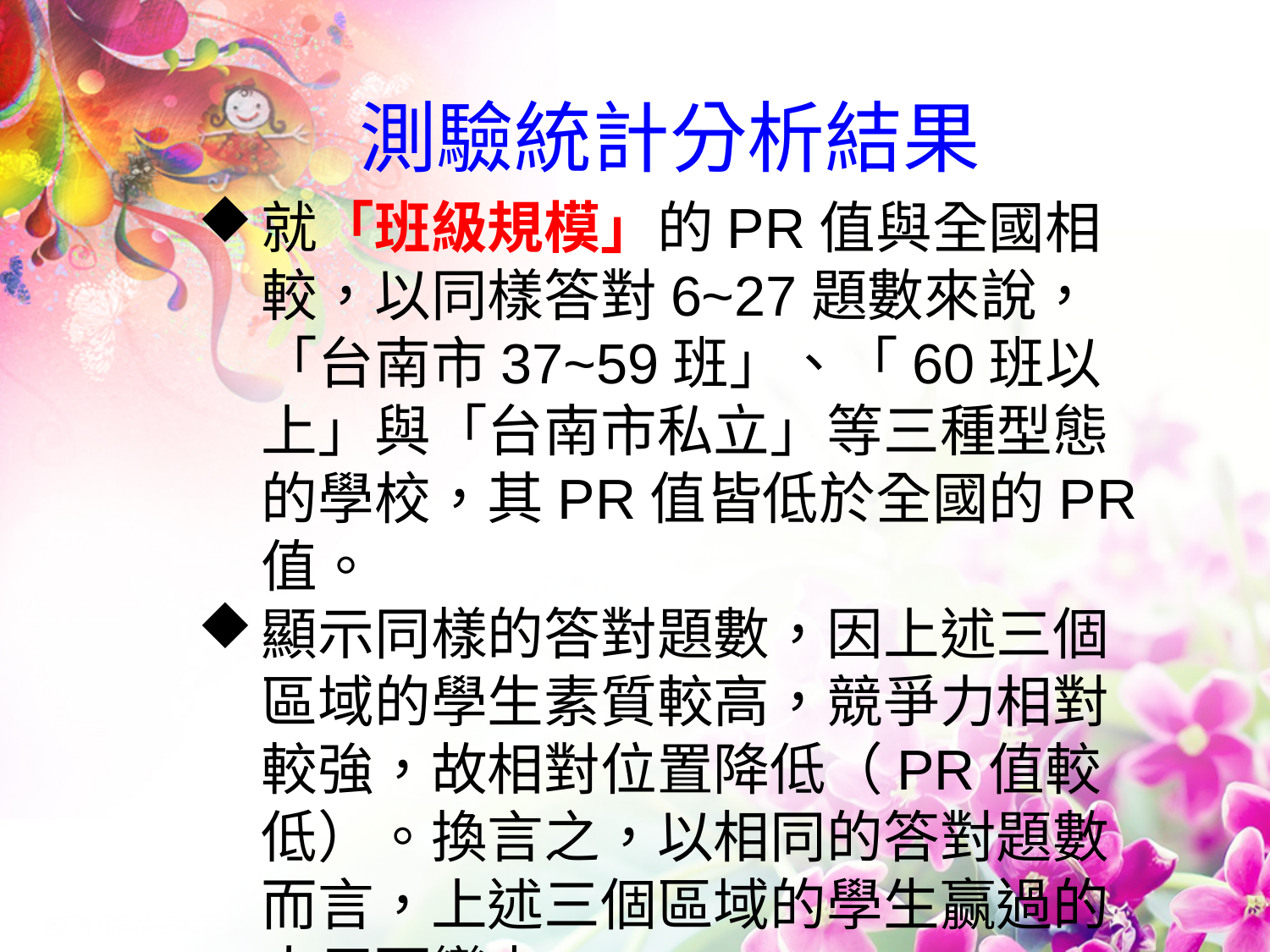

# 測驗統計分析結果
就「班級規模」的PR值與全國相較，以同樣答對6~27題數來說，「台南市37~59班」、「60班以上」與「台南市私立」等三種型態的學校，其PR值皆低於全國的PR值。
顯示同樣的答對題數，因上述三個區域的學生素質較高，競爭力相對較強，故相對位置降低（PR值較低）。換言之，以相同的答對題數而言，上述三個區域的學生赢過的人反而變少。